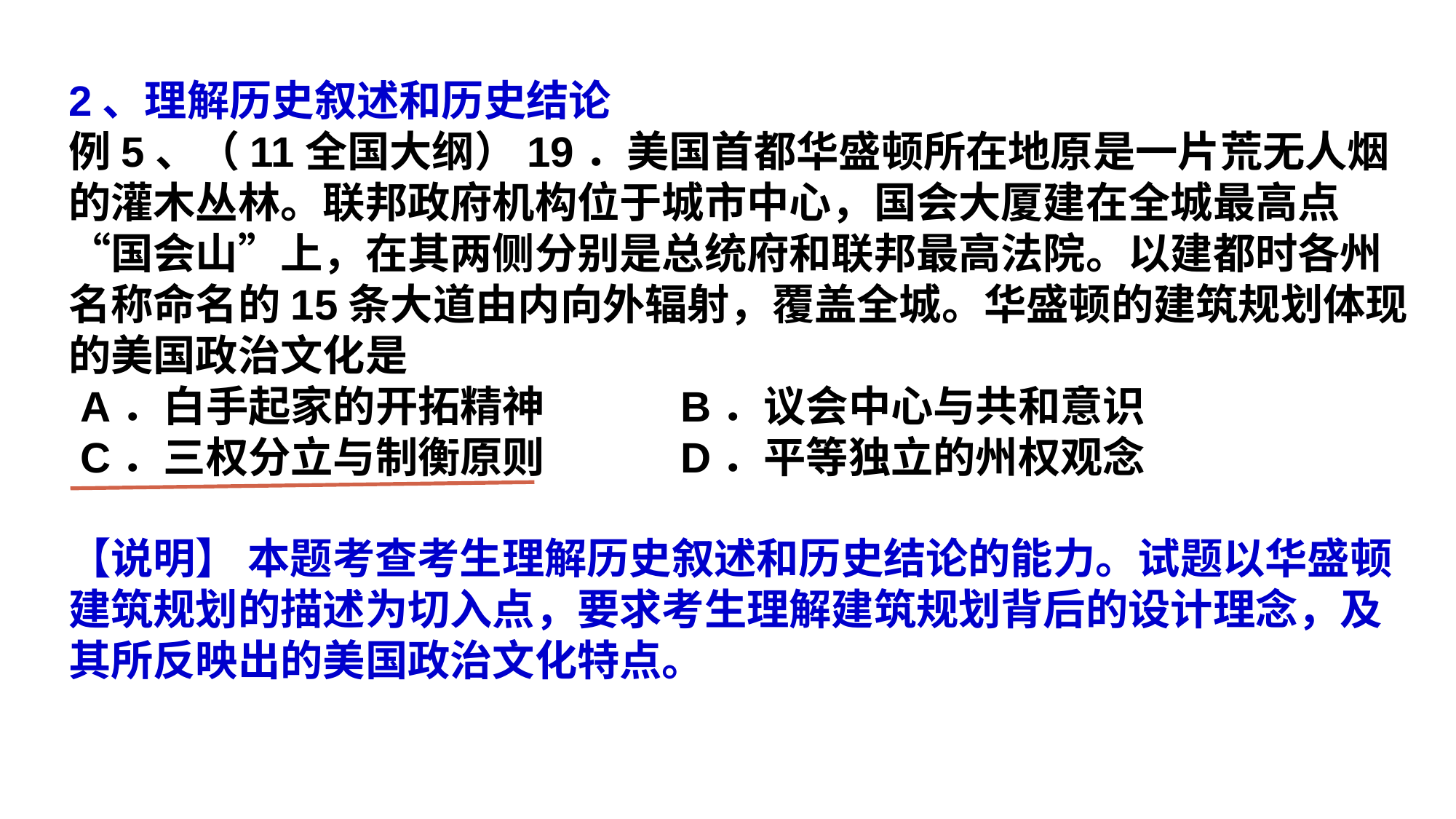

2、理解历史叙述和历史结论
例5、（11全国大纲）19．美国首都华盛顿所在地原是一片荒无人烟的灌木丛林。联邦政府机构位于城市中心，国会大厦建在全城最高点“国会山”上，在其两侧分别是总统府和联邦最高法院。以建都时各州名称命名的15条大道由内向外辐射，覆盖全城。华盛顿的建筑规划体现的美国政治文化是
 A．白手起家的开拓精神             B．议会中心与共和意识
 C．三权分立与制衡原则             D．平等独立的州权观念

【说明】 本题考查考生理解历史叙述和历史结论的能力。试题以华盛顿建筑规划的描述为切入点，要求考生理解建筑规划背后的设计理念，及其所反映出的美国政治文化特点。